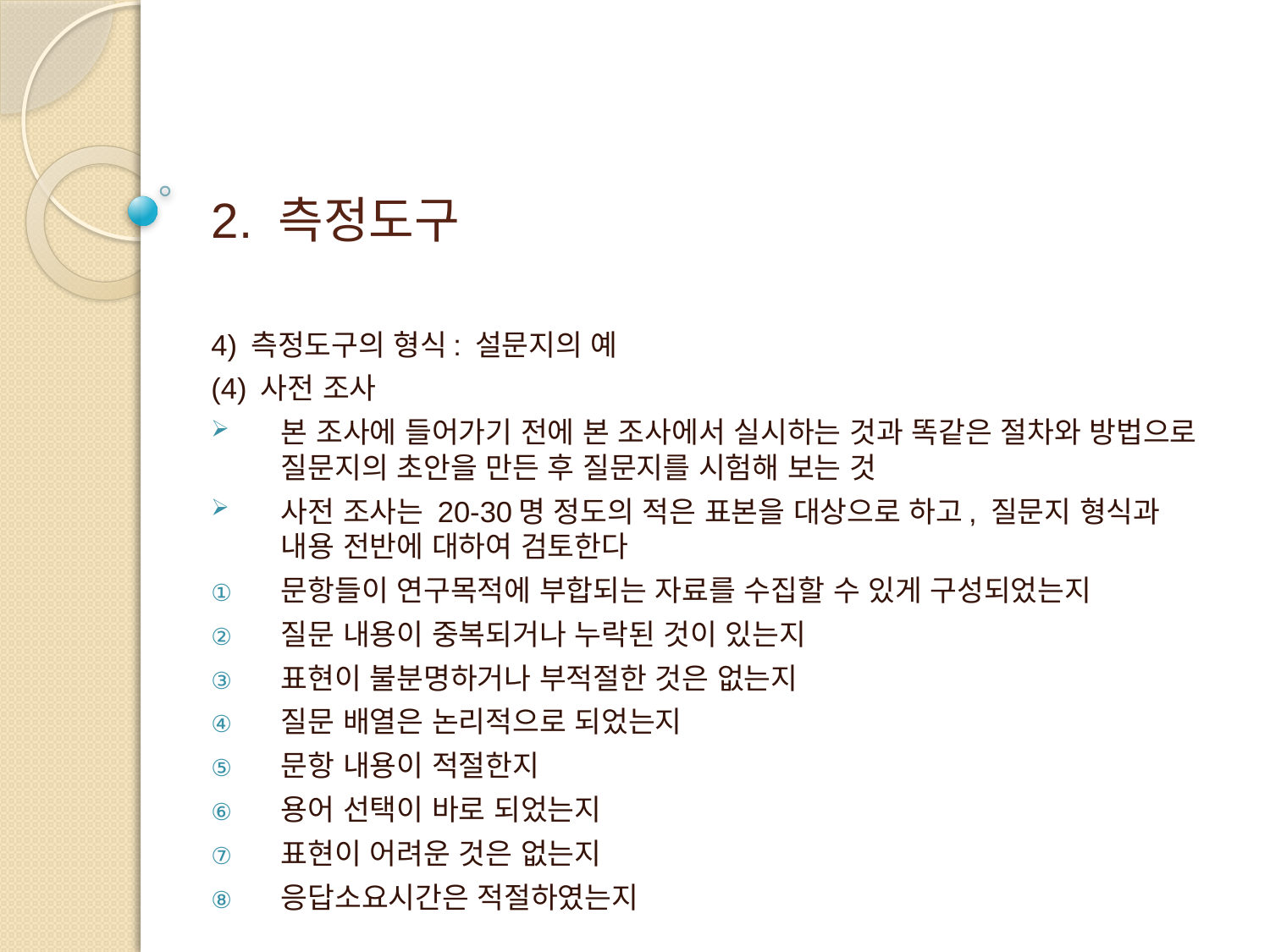

# 2. 측정도구
4) 측정도구의 형식: 설문지의 예
(4) 사전 조사
본 조사에 들어가기 전에 본 조사에서 실시하는 것과 똑같은 절차와 방법으로 질문지의 초안을 만든 후 질문지를 시험해 보는 것
사전 조사는 20-30명 정도의 적은 표본을 대상으로 하고, 질문지 형식과 내용 전반에 대하여 검토한다
문항들이 연구목적에 부합되는 자료를 수집할 수 있게 구성되었는지
질문 내용이 중복되거나 누락된 것이 있는지
표현이 불분명하거나 부적절한 것은 없는지
질문 배열은 논리적으로 되었는지
문항 내용이 적절한지
용어 선택이 바로 되었는지
표현이 어려운 것은 없는지
응답소요시간은 적절하였는지